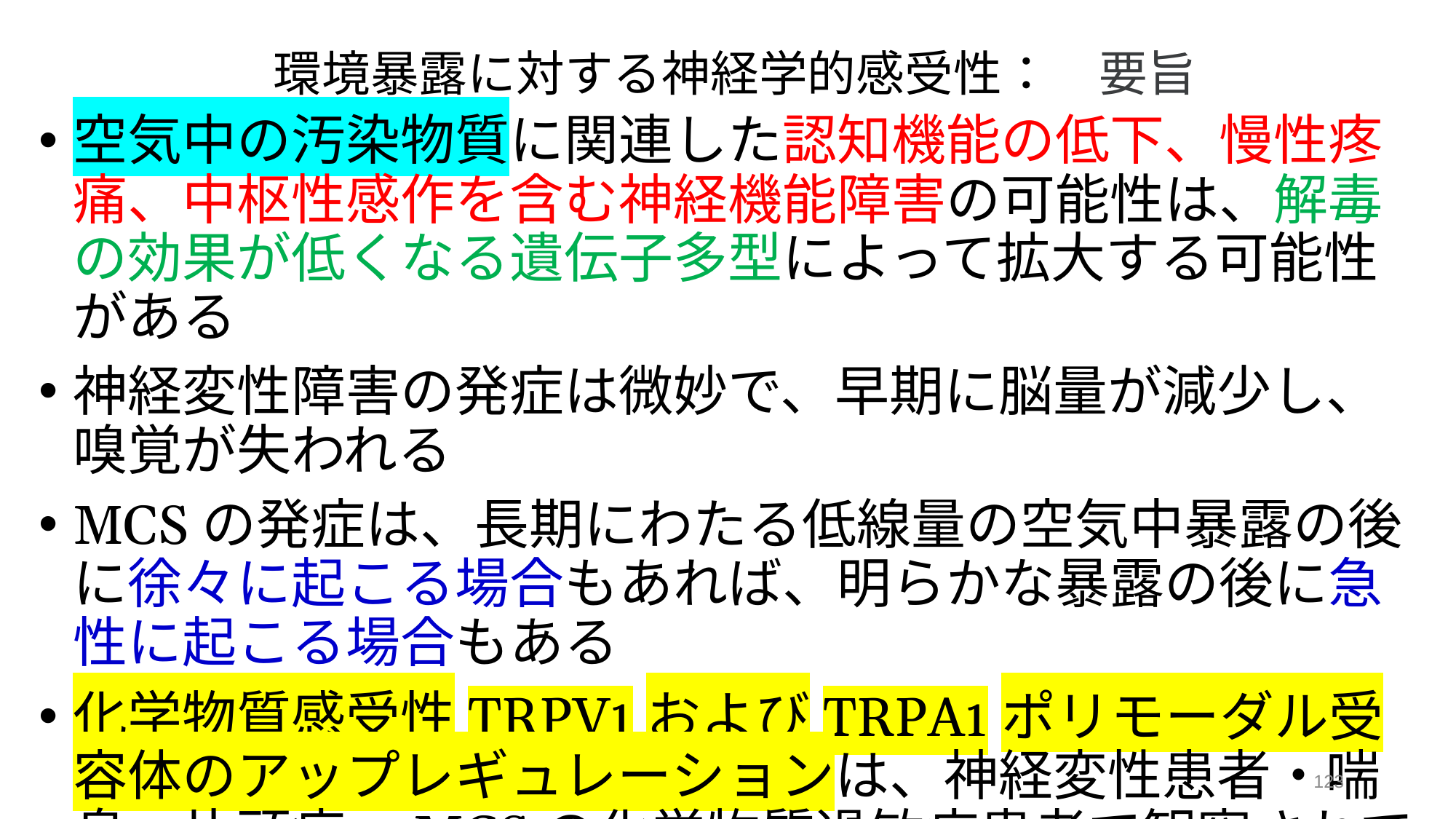

# 環境暴露に対する神経学的感受性：　要旨
空気中の汚染物質に関連した認知機能の低下、慢性疼痛、中枢性感作を含む神経機能障害の可能性は、解毒の効果が低くなる遺伝子多型によって拡大する可能性がある
神経変性障害の発症は微妙で、早期に脳量が減少し、嗅覚が失われる
MCSの発症は、長期にわたる低線量の空気中暴露の後に徐々に起こる場合もあれば、明らかな暴露の後に急性に起こる場合もある
化学物質感受性TRPV1およびTRPA1ポリモーダル受容体のアップレギュレーションは、神経変性患者・喘息・片頭痛・MCSの化学物質過敏症患者で観察されている
123